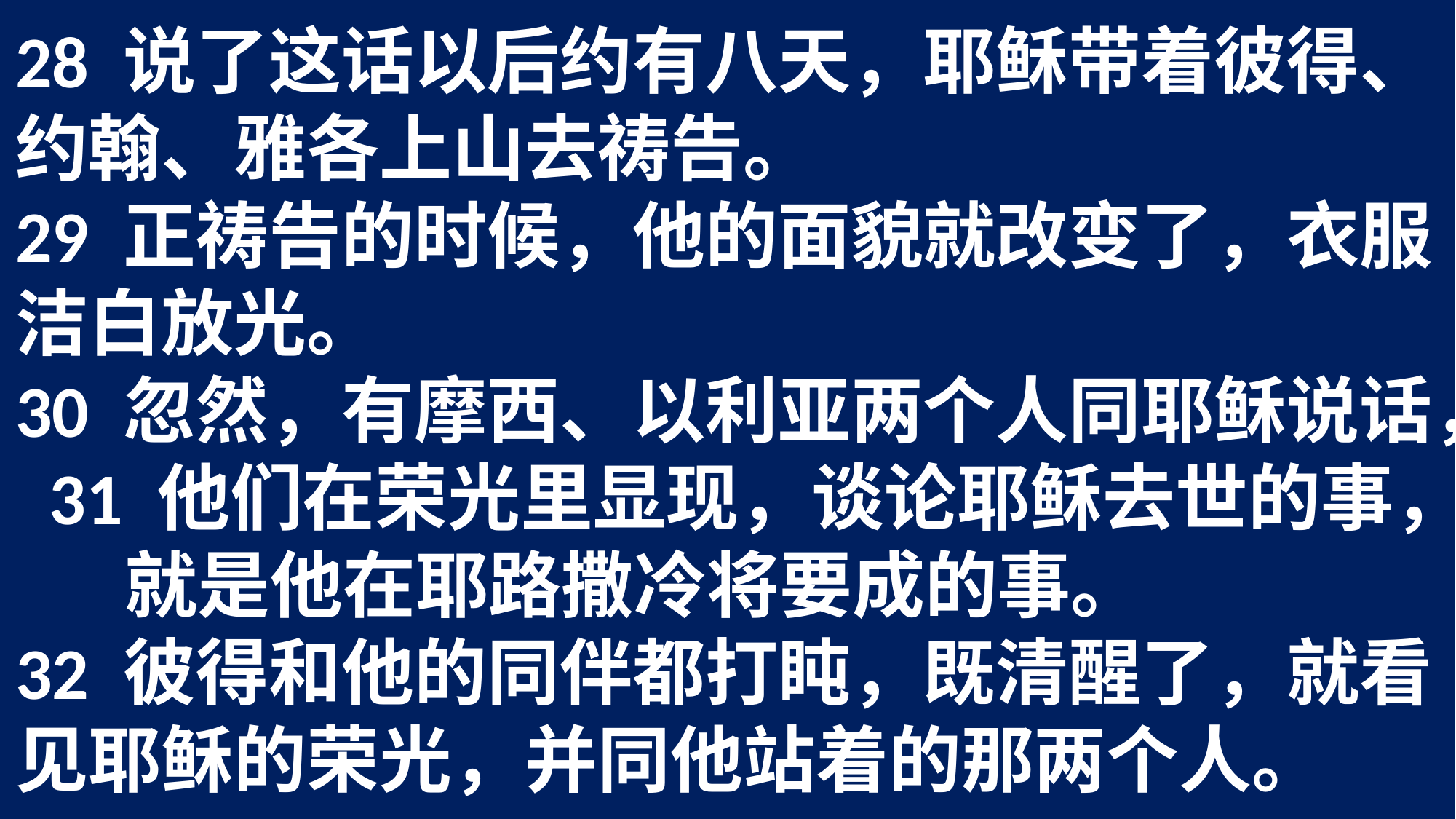

28 说了这话以后约有八天，耶稣带着彼得、	约翰、雅各上山去祷告。
29 正祷告的时候，他的面貌就改变了，衣服	洁白放光。
30 忽然，有摩西、以利亚两个人同耶稣说话， 31 他们在荣光里显现，谈论耶稣去世的事，	就是他在耶路撒冷将要成的事。
32 彼得和他的同伴都打盹，既清醒了，就看	见耶稣的荣光，并同他站着的那两个人。